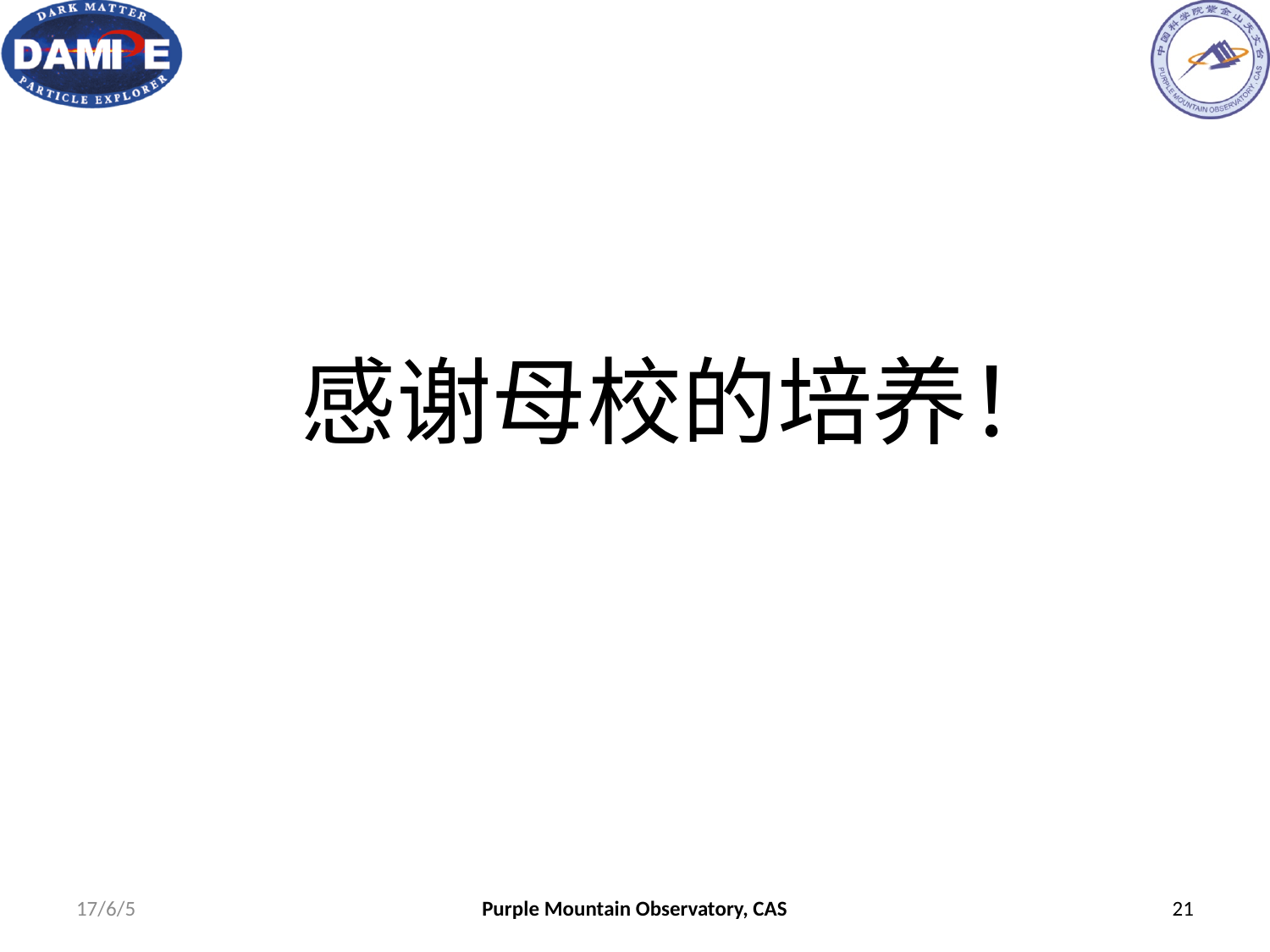

感谢母校的培养！
17/6/5
Purple Mountain Observatory, CAS
21